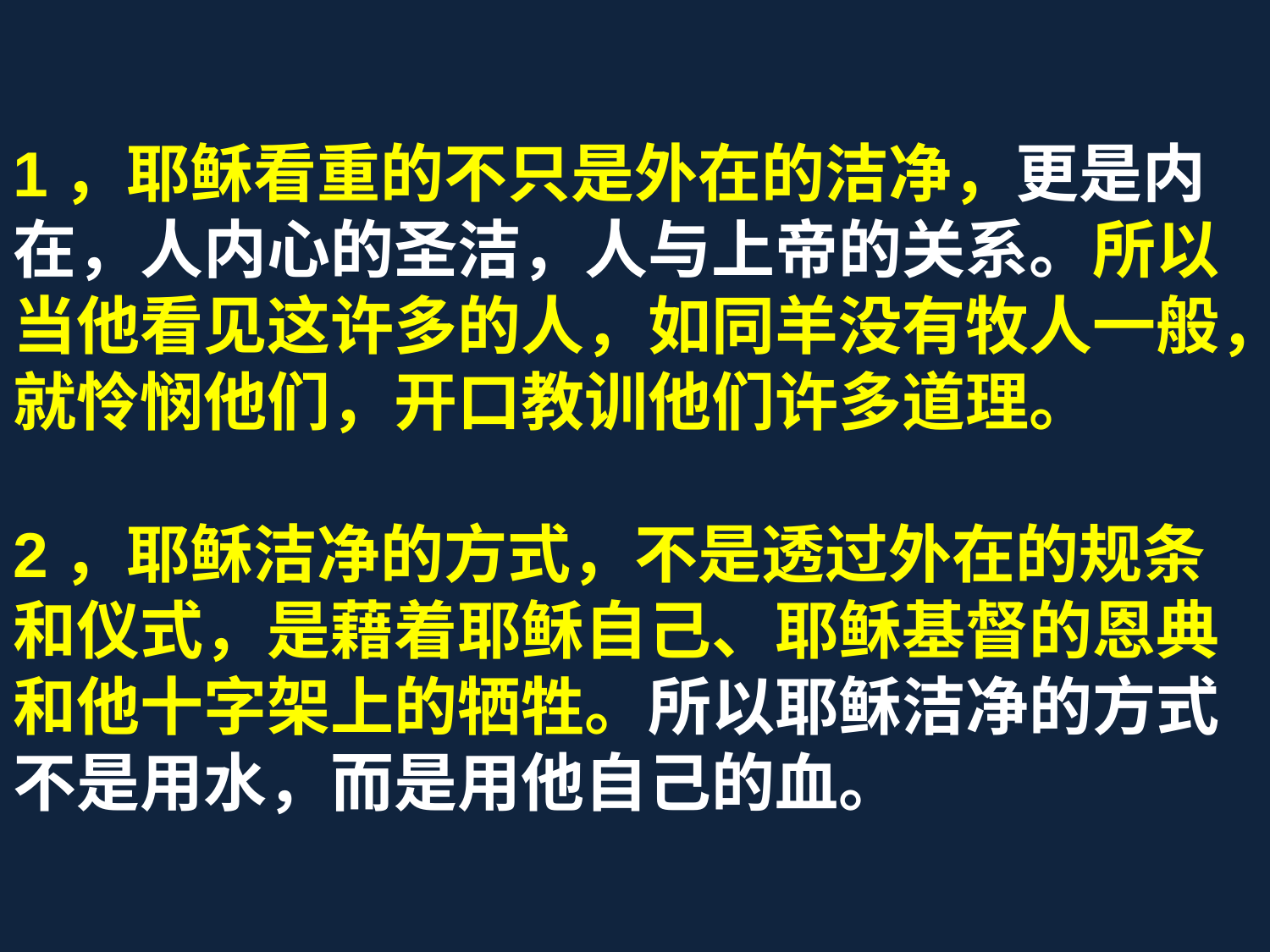

1，耶稣看重的不只是外在的洁净，更是内在，人内心的圣洁，人与上帝的关系。所以当他看见这许多的人，如同羊没有牧人一般，就怜悯他们，开口教训他们许多道理。
2，耶稣洁净的方式，不是透过外在的规条和仪式，是藉着耶稣自己、耶稣基督的恩典和他十字架上的牺牲。所以耶稣洁净的方式不是用水，而是用他自己的血。